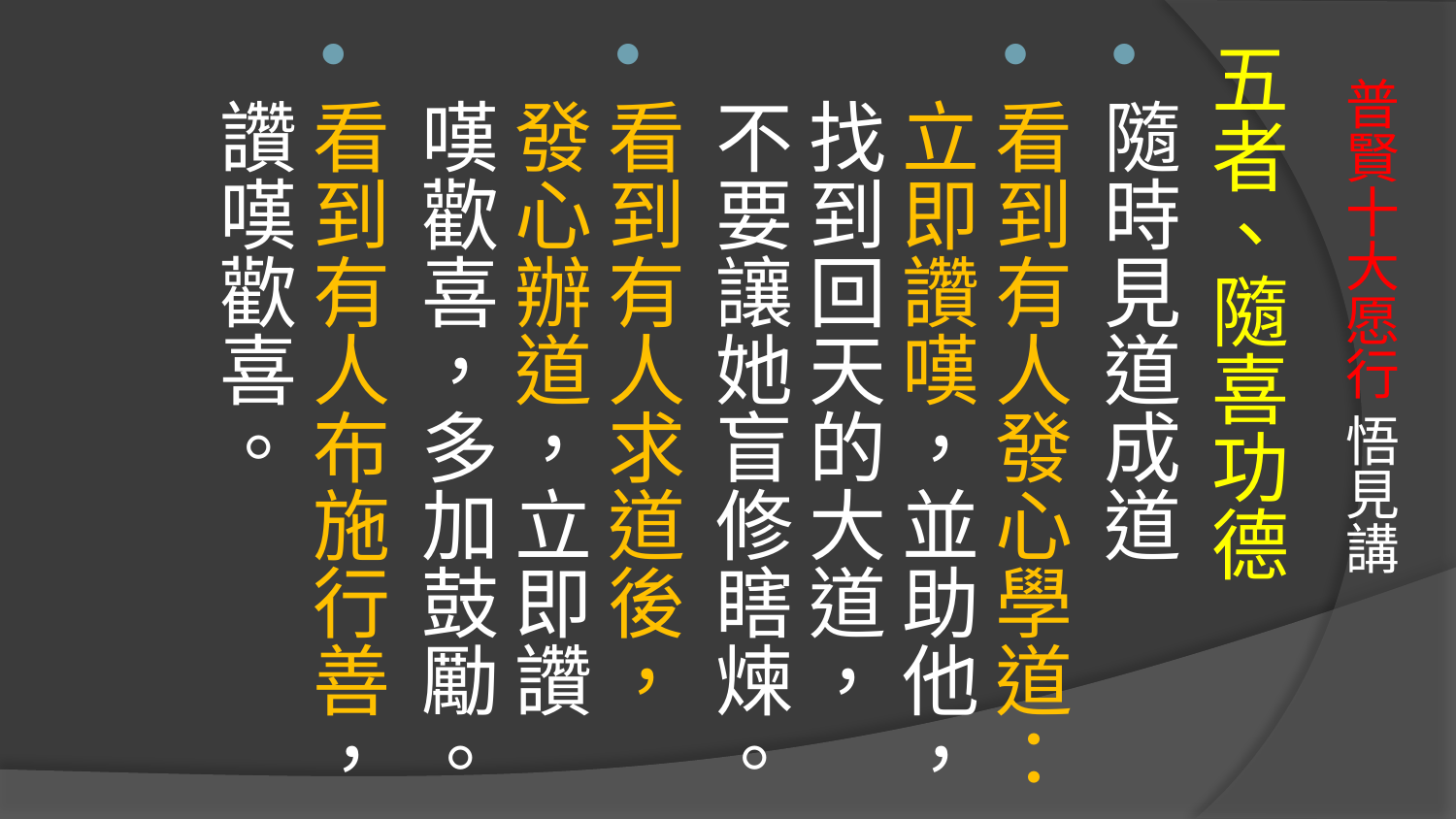

五者、隨喜功德
隨時見道成道
看到有人發心學道：立即讚嘆，並助他，找到回天的大道，不要讓她盲修瞎煉。
看到有人求道後，發心辦道，立即讚嘆歡喜，多加鼓勵。
看到有人布施行善，讚嘆歡喜。

# 普賢十大愿行 悟見講